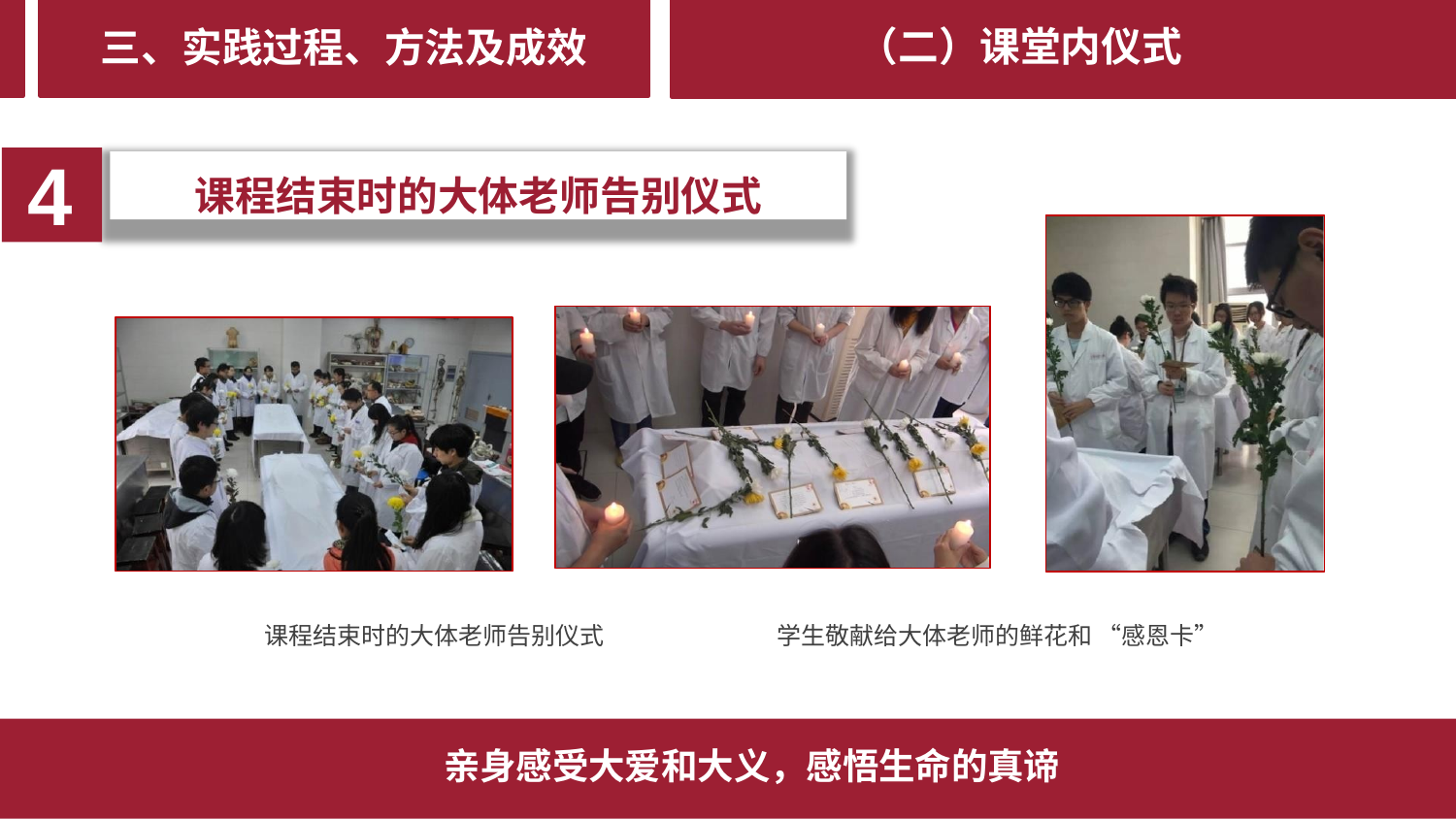

# （二）课堂内仪式
三、实践过程、方法及成效
4

课程结束时的大体老师告别仪式

课程结束时的大体老师告别仪式
学生敬献给大体老师的鲜花和 “感恩卡”

亲身感受大爱和大义，感悟生命的真谛